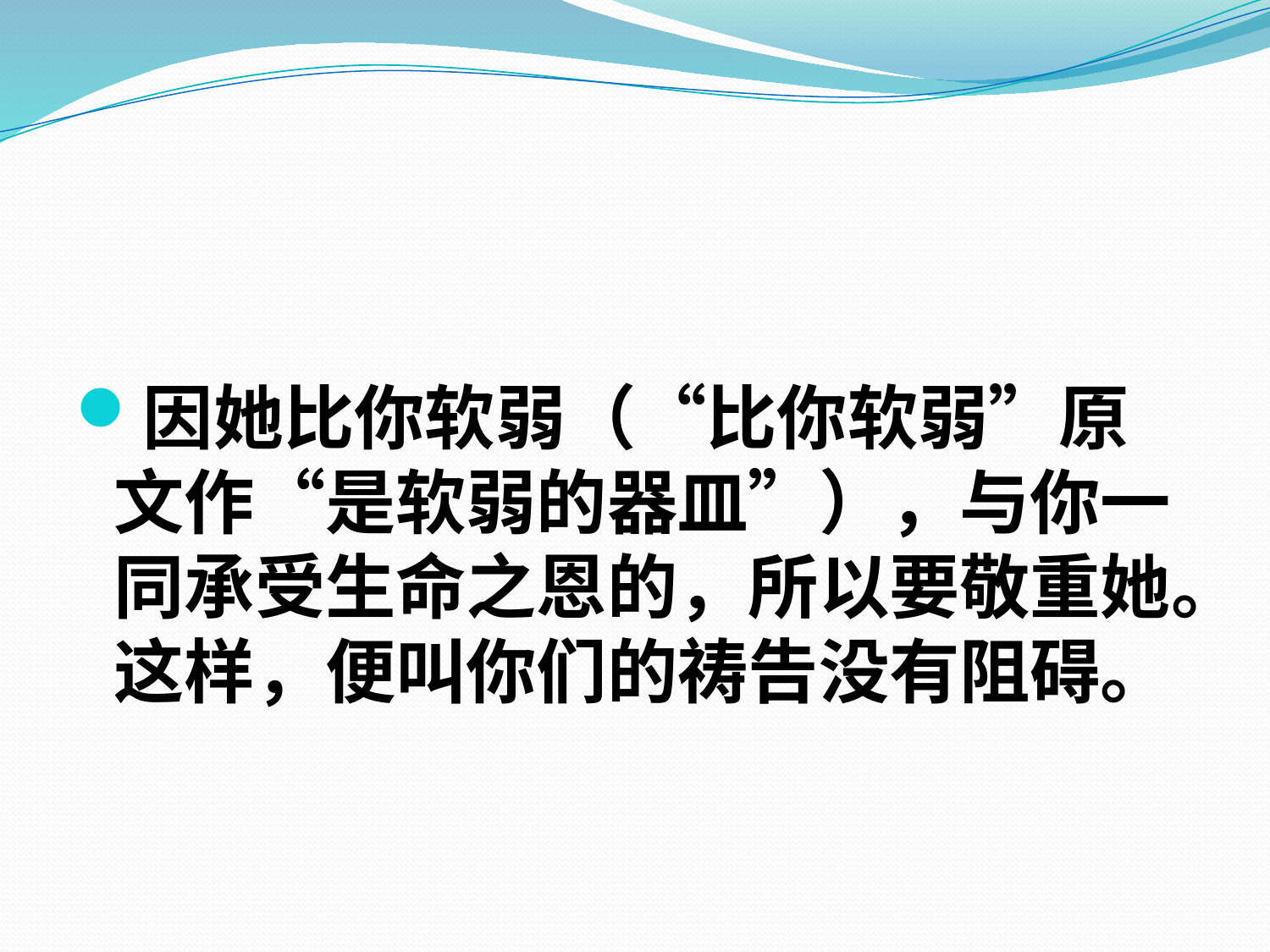

#

因她比你软弱（“比你软弱”原文作“是软弱的器皿”），与你一同承受生命之恩的，所以要敬重她。这样，便叫你们的祷告没有阻碍。